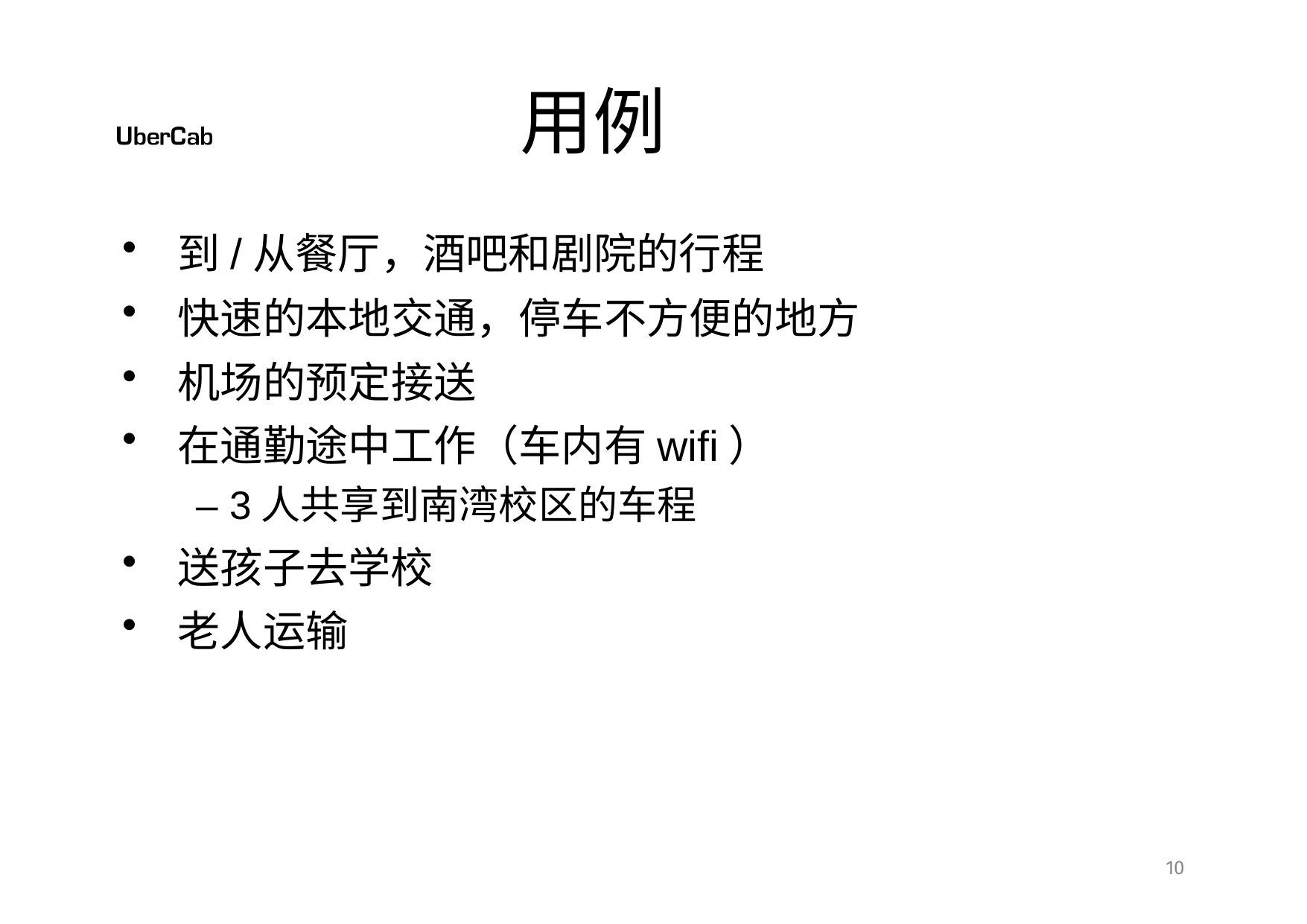

# 用例
到/从餐厅，酒吧和剧院的行程
快速的本地交通，停车不方便的地方
机场的预定接送
在通勤途中工作（车内有wifi）
– 3人共享到南湾校区的车程
送孩子去学校
老人运输
10